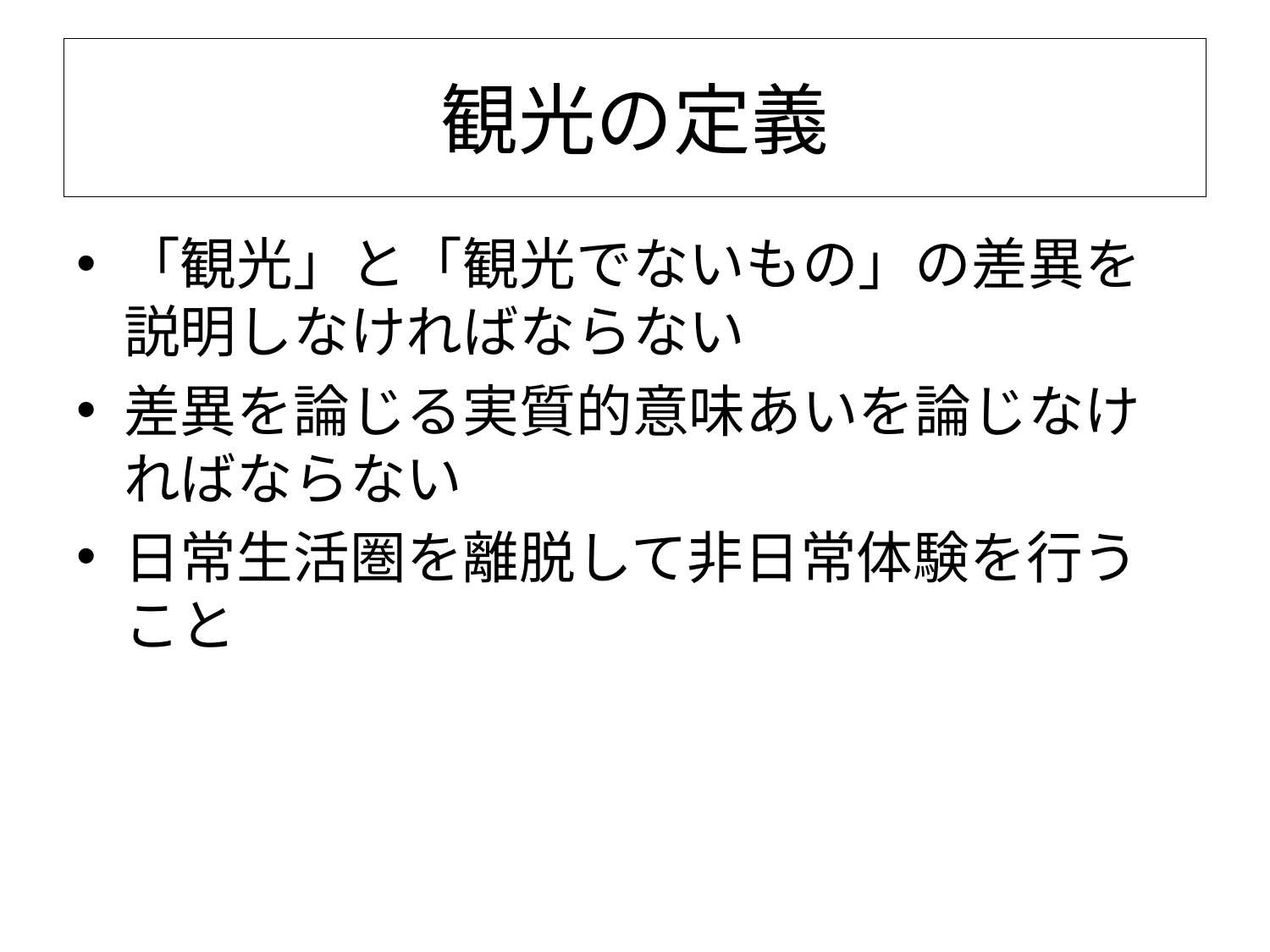

# 観光の定義
「観光」と「観光でないもの」の差異を説明しなければならない
差異を論じる実質的意味あいを論じなければならない
日常生活圏を離脱して非日常体験を行うこと